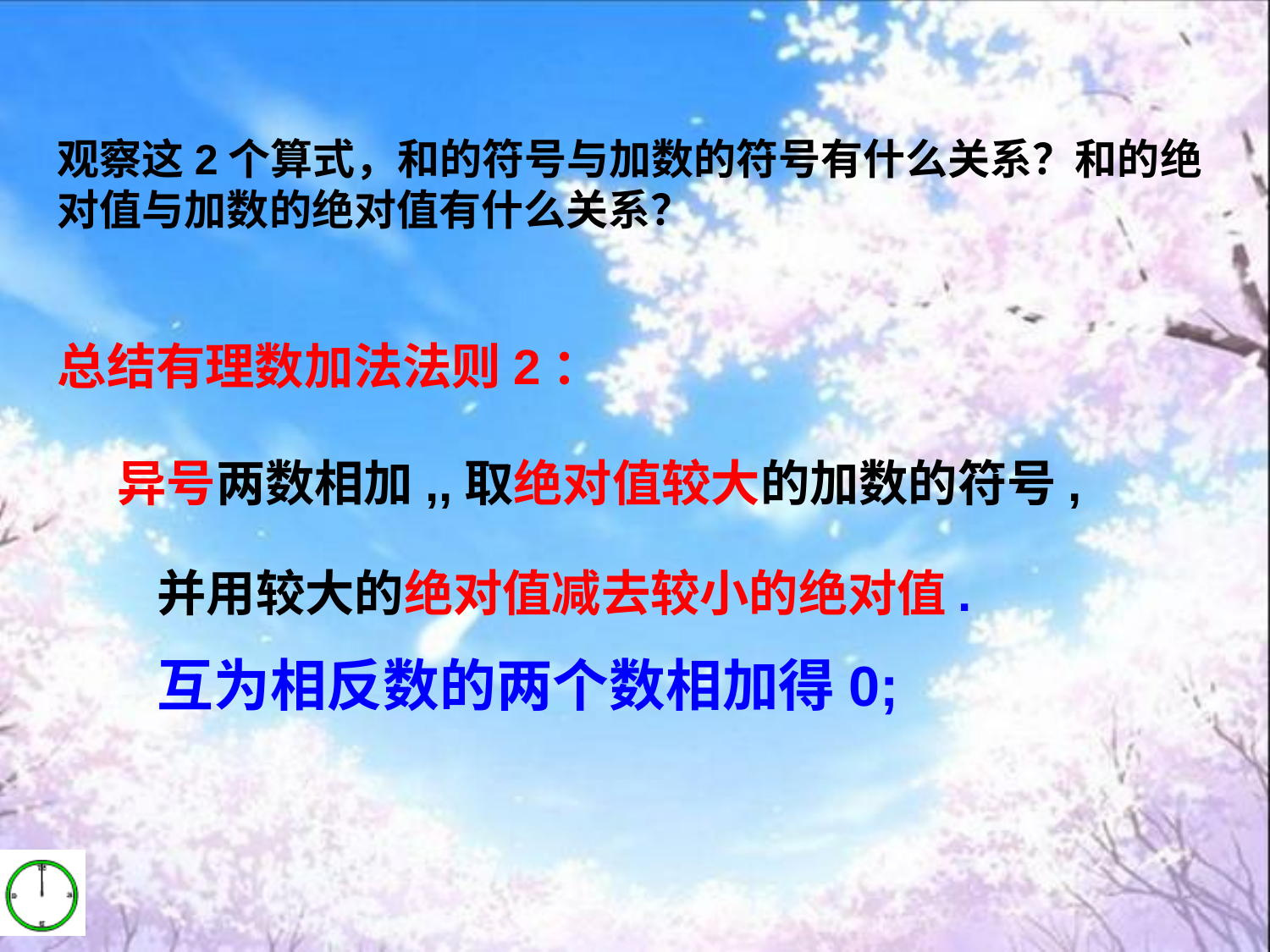

观察这2个算式，和的符号与加数的符号有什么关系？和的绝对值与加数的绝对值有什么关系？

总结有理数加法法则2：
异号两数相加,,取绝对值较大的加数的符号,
并用较大的绝对值减去较小的绝对值.
互为相反数的两个数相加得0;